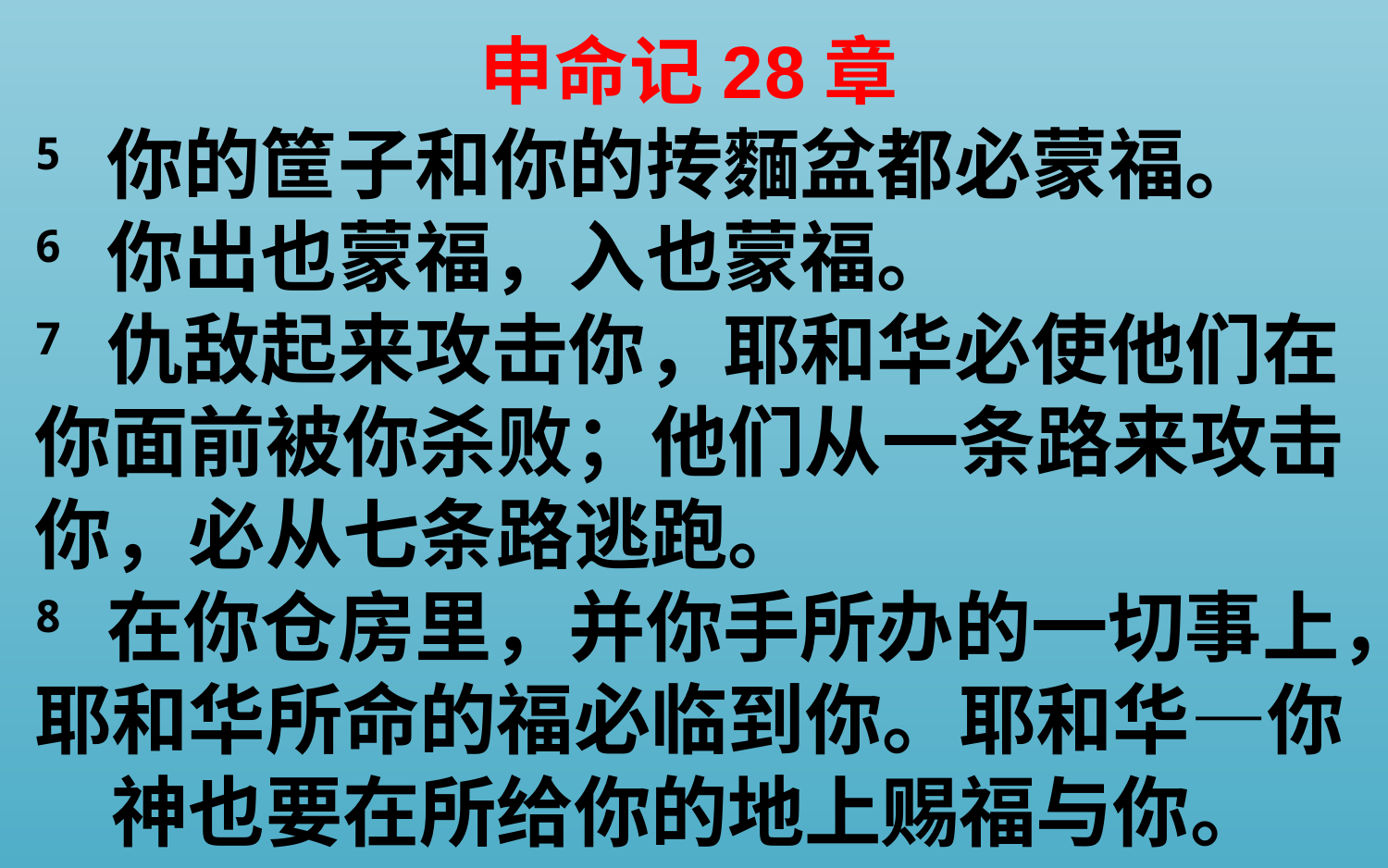

申命记28章
5 你的筐子和你的抟麵盆都必蒙福。
6 你出也蒙福，入也蒙福。
7 仇敌起来攻击你，耶和华必使他们在你面前被你杀败；他们从一条路来攻击你，必从七条路逃跑。
8 在你仓房里，并你手所办的一切事上，耶和华所命的福必临到你。耶和华―你　神也要在所给你的地上赐福与你。